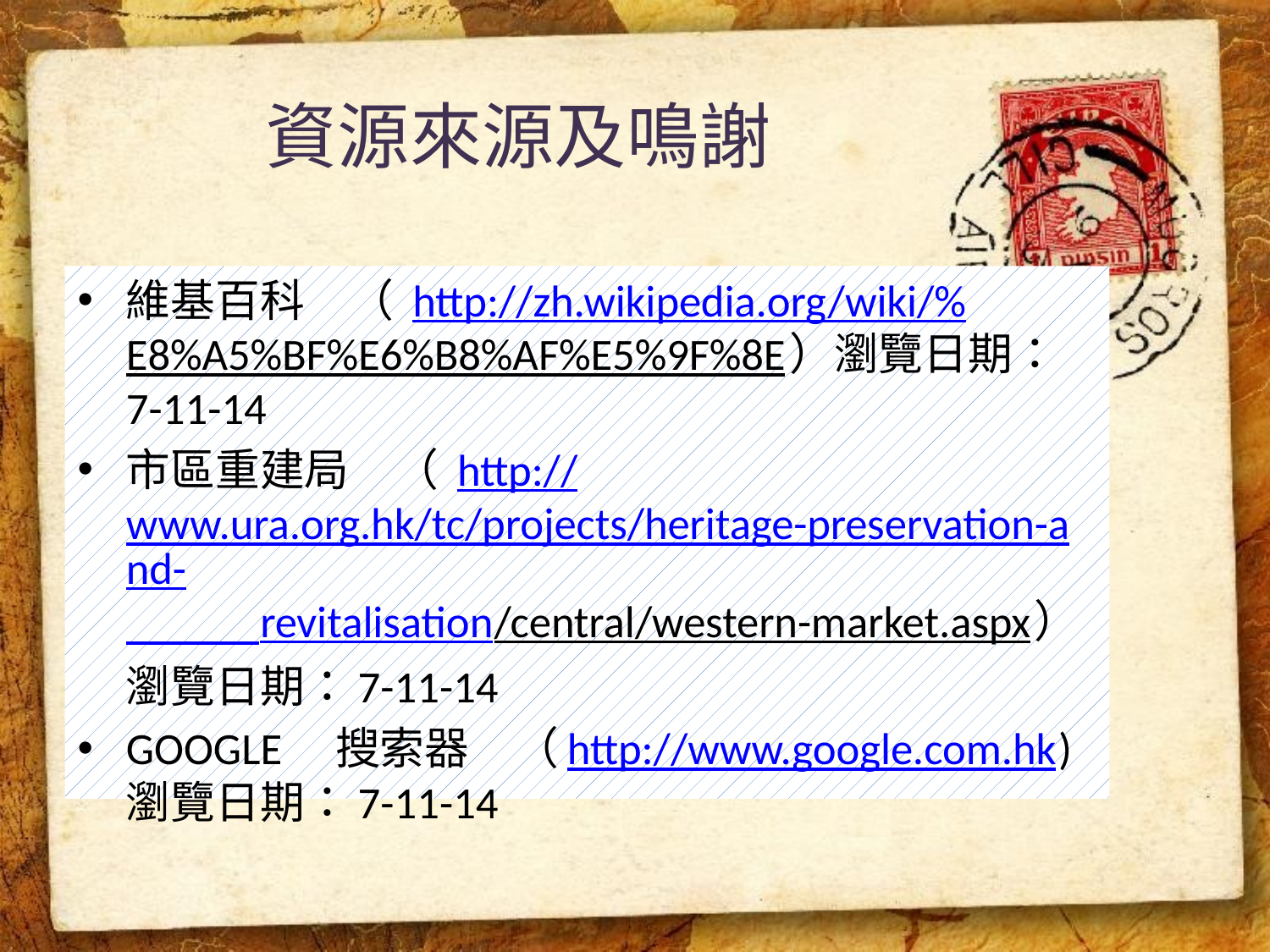

# 資源來源及鳴謝
維基百科　（ http://zh.wikipedia.org/wiki/%E8%A5%BF%E6%B8%AF%E5%9F%8E）瀏覽日期：7-11-14
市區重建局　（ http://www.ura.org.hk/tc/projects/heritage-preservation-and-　　　revitalisation/central/western-market.aspx）瀏覽日期：7-11-14
GOOGLE　搜索器　（http://www.google.com.hk)瀏覽日期：7-11-14